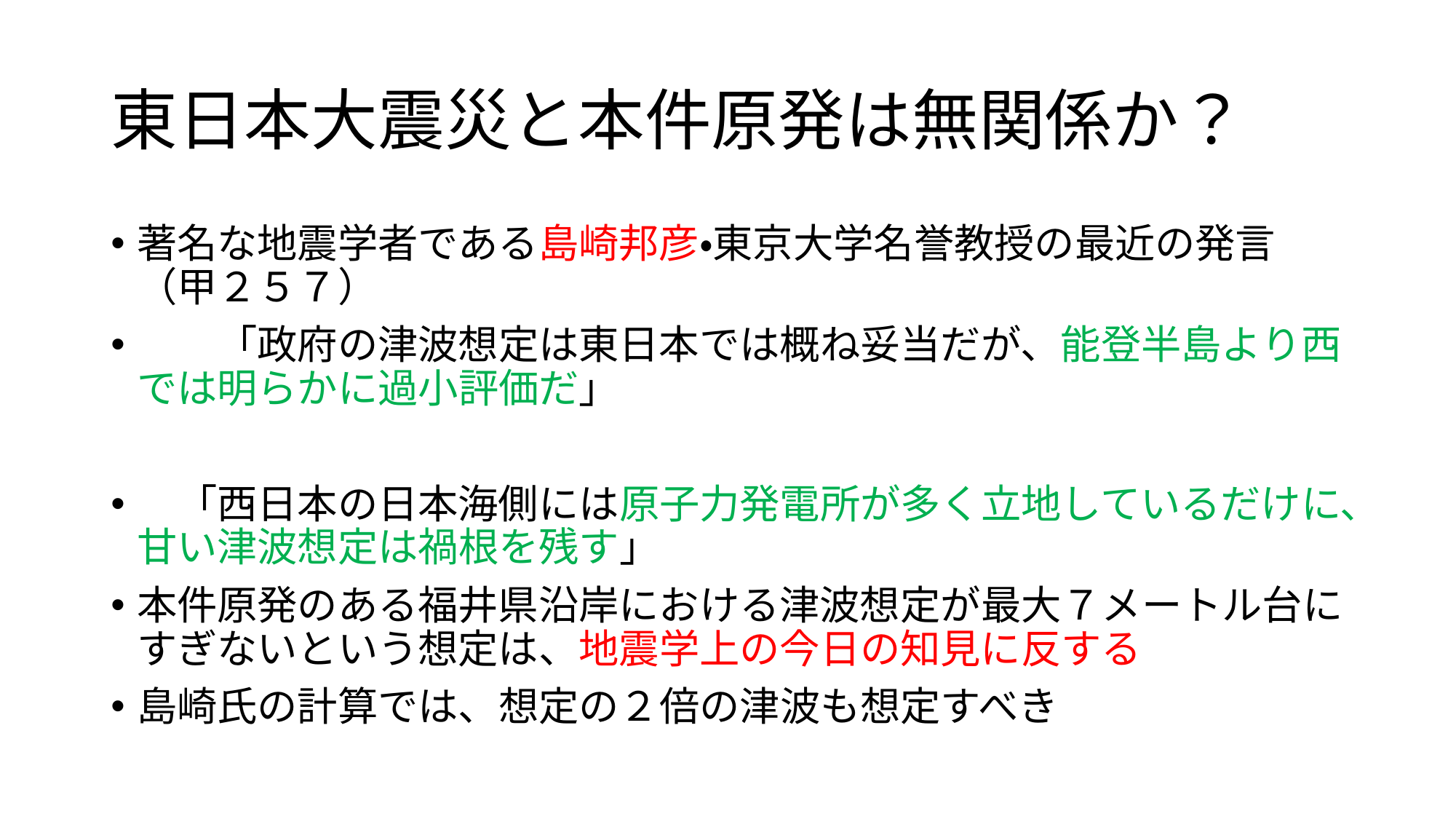

# 東日本大震災と本件原発は無関係か？
著名な地震学者である島崎邦彦・東京大学名誉教授の最近の発言（甲２５７）
　　「政府の津波想定は東日本では概ね妥当だが、能登半島より西では明らかに過小評価だ」

　「西日本の日本海側には原子力発電所が多く立地しているだけに、甘い津波想定は禍根を残す」
本件原発のある福井県沿岸における津波想定が最大７メートル台にすぎないという想定は、地震学上の今日の知見に反する
島崎氏の計算では、想定の２倍の津波も想定すべき